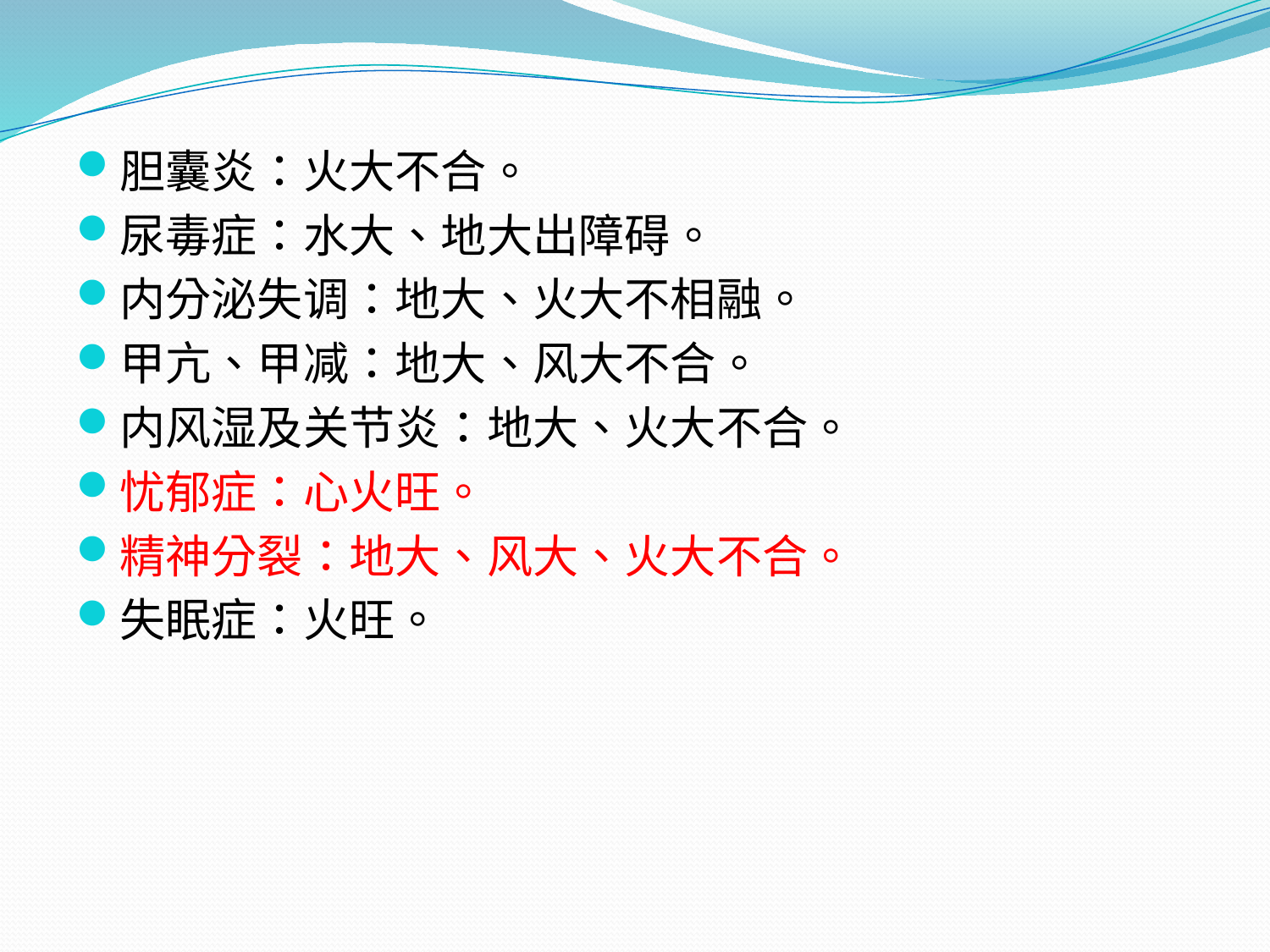

胆囊炎：火大不合。
尿毒症：水大、地大出障碍。
内分泌失调：地大、火大不相融。
甲亢、甲减：地大、风大不合。
内风湿及关节炎：地大、火大不合。
忧郁症：心火旺。
精神分裂：地大、风大、火大不合。
失眠症：火旺。